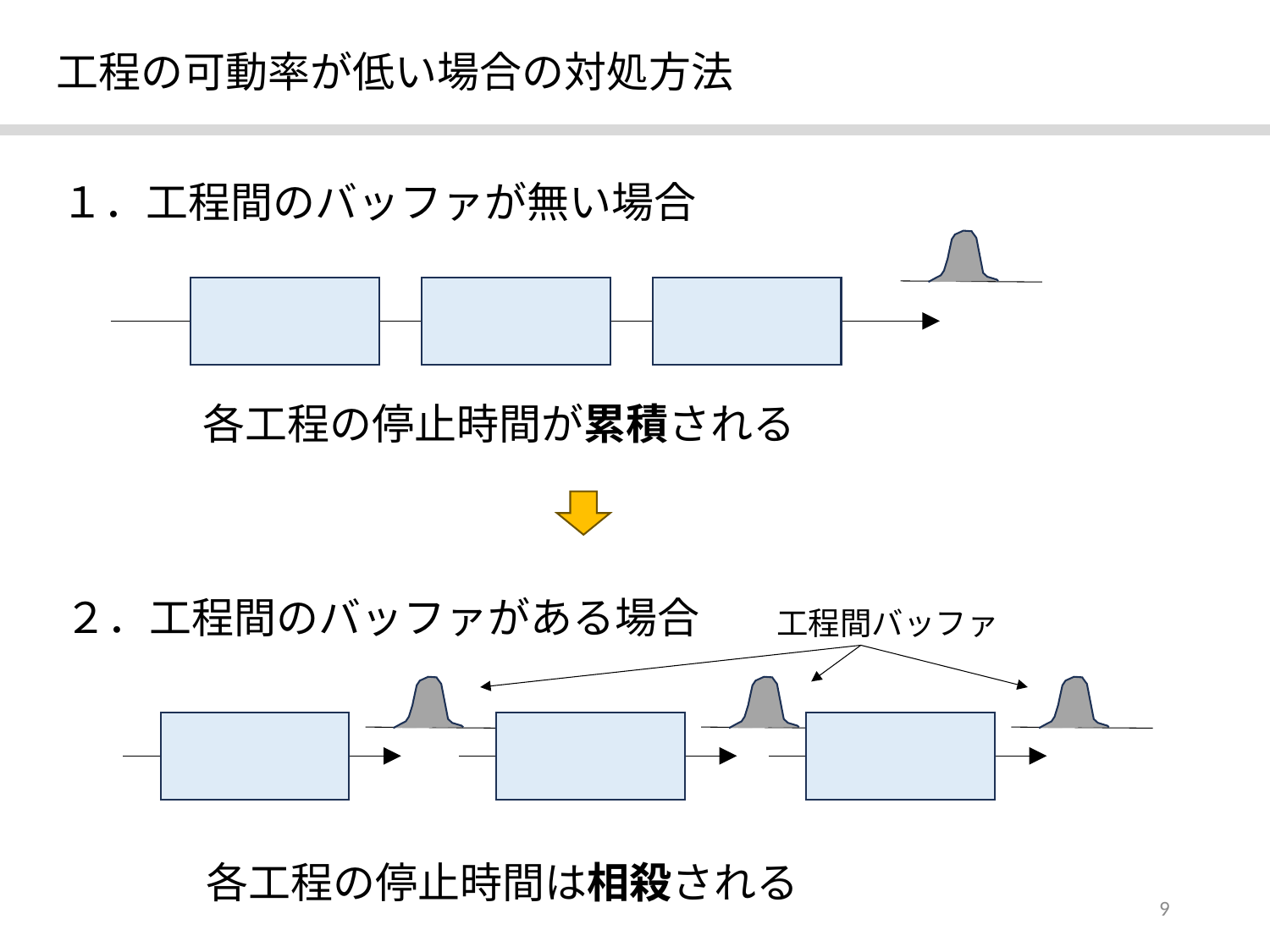

工程の可動率が低い場合の対処方法
１．工程間のバッファが無い場合

各工程の停止時間が累積される

２．工程間のバッファがある場合
工程間バッファ

各工程の停止時間は相殺される
9